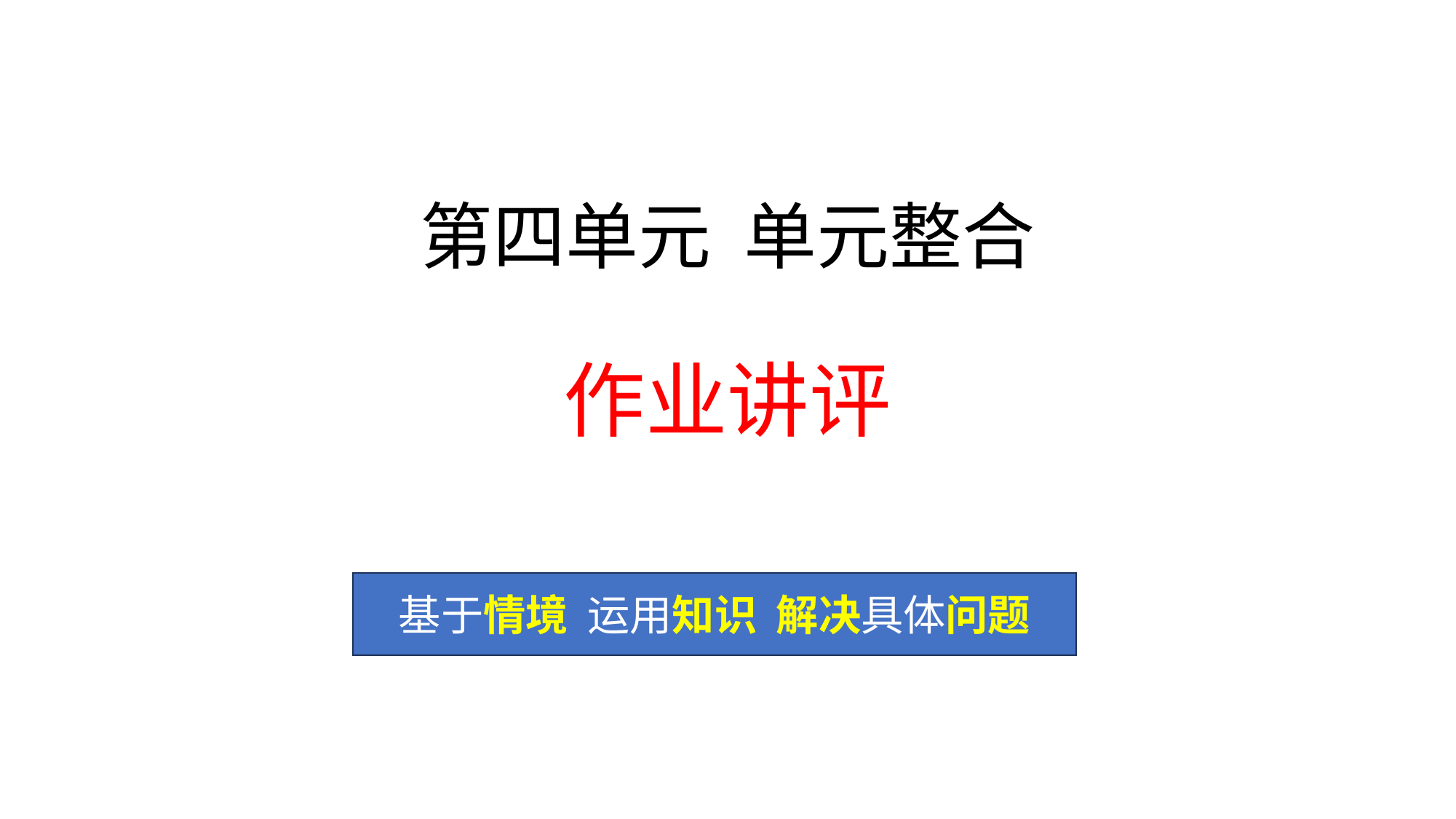

# 第四单元  单元整合
作业讲评
基于情境  运用知识  解决具体问题